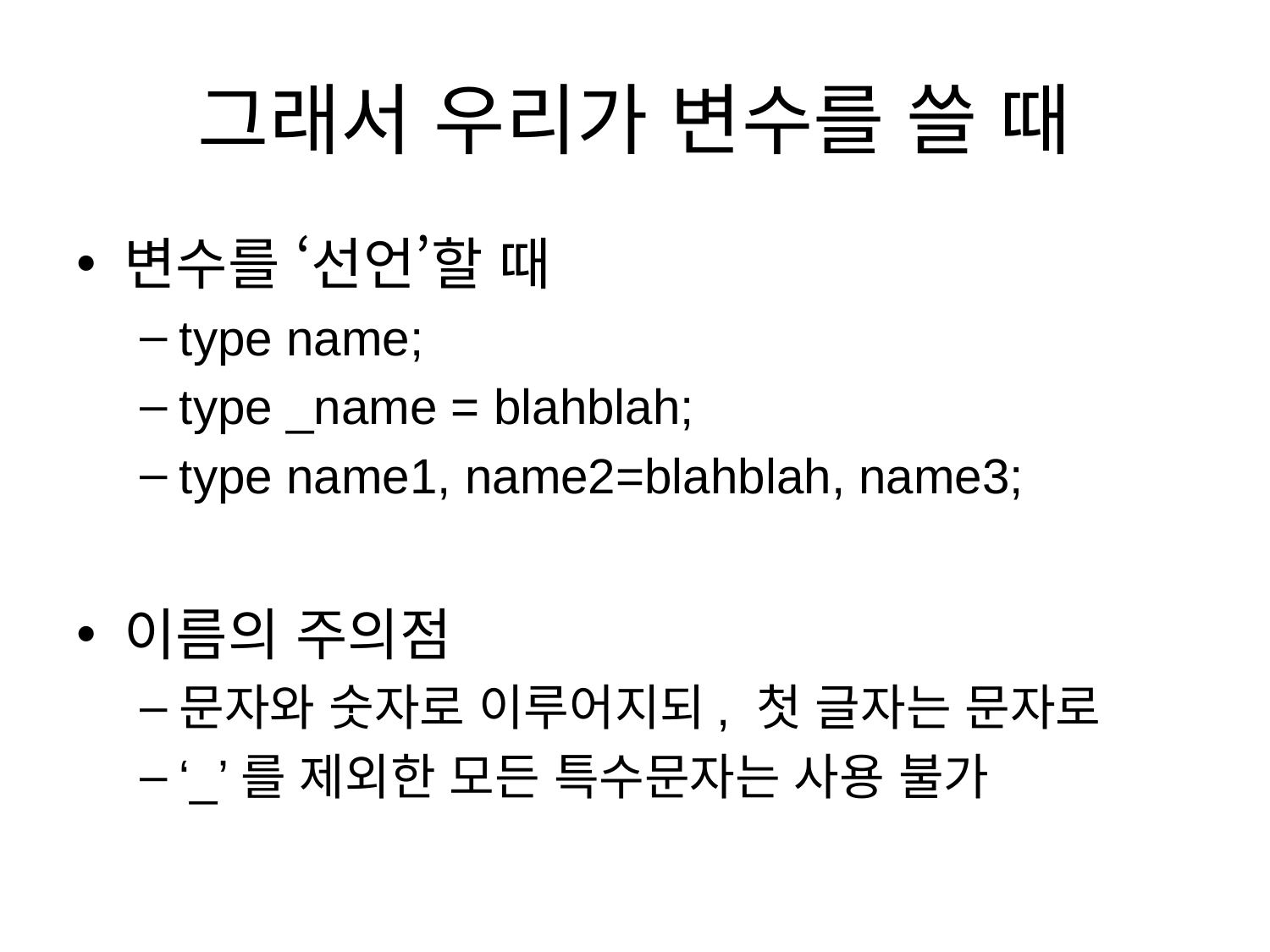

# 그래서 우리가 변수를 쓸 때
변수를 ‘선언’할 때
type name;
type _name = blahblah;
type name1, name2=blahblah, name3;

이름의 주의점
문자와 숫자로 이루어지되, 첫 글자는 문자로
‘_’를 제외한 모든 특수문자는 사용 불가